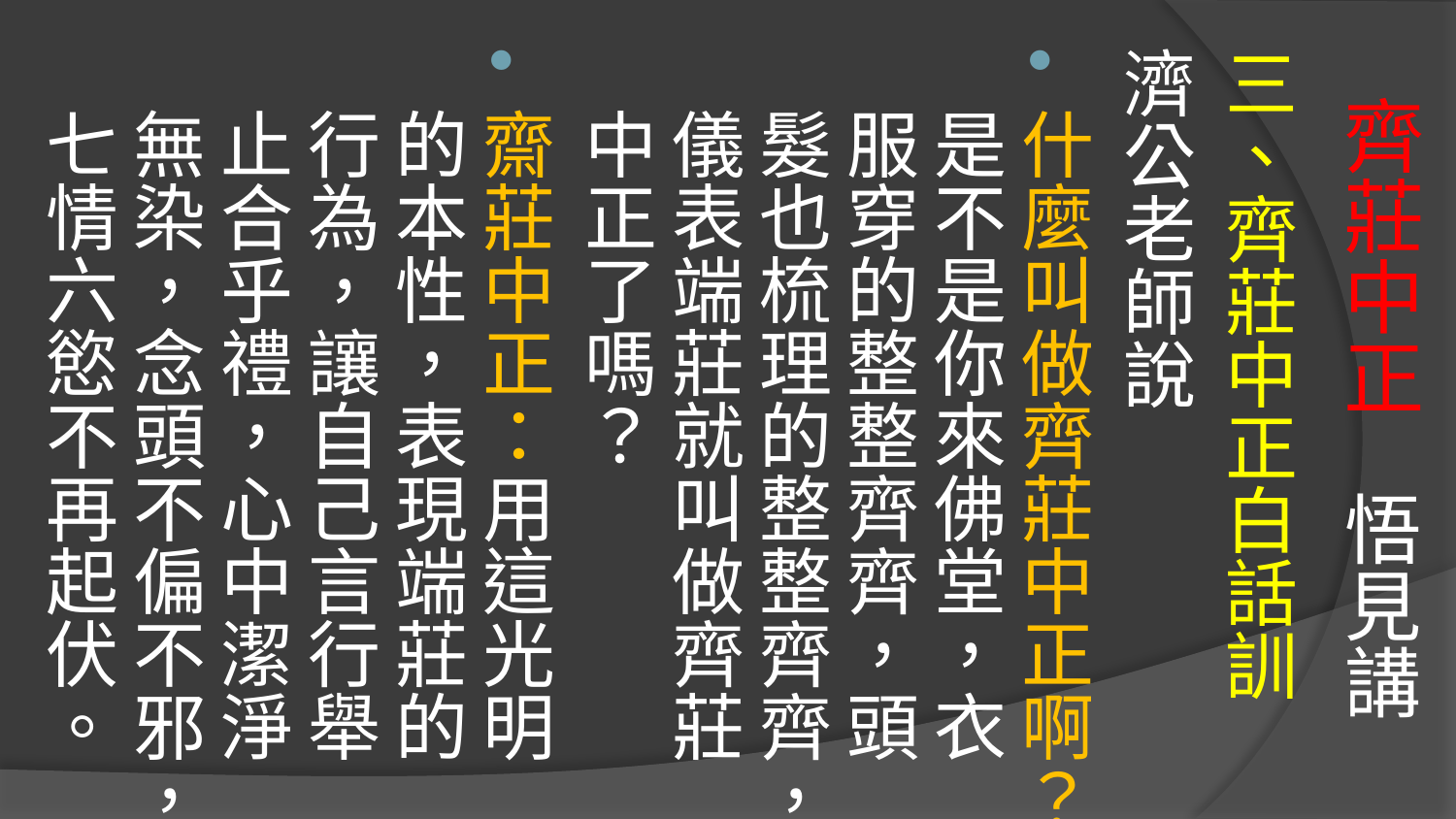

# 齊莊中正    悟見講
三、齊莊中正白話訓
濟公老師說
什麼叫做齊莊中正啊？是不是你來佛堂，衣服穿的整整齊齊，頭髮也梳理的整整齊齊，儀表端莊就叫做齊莊中正了嗎？
齋莊中正：用這光明的本性，表現端莊的行為，讓自己言行舉止合乎禮，心中潔淨無染，念頭不偏不邪，七情六慾不再起伏。